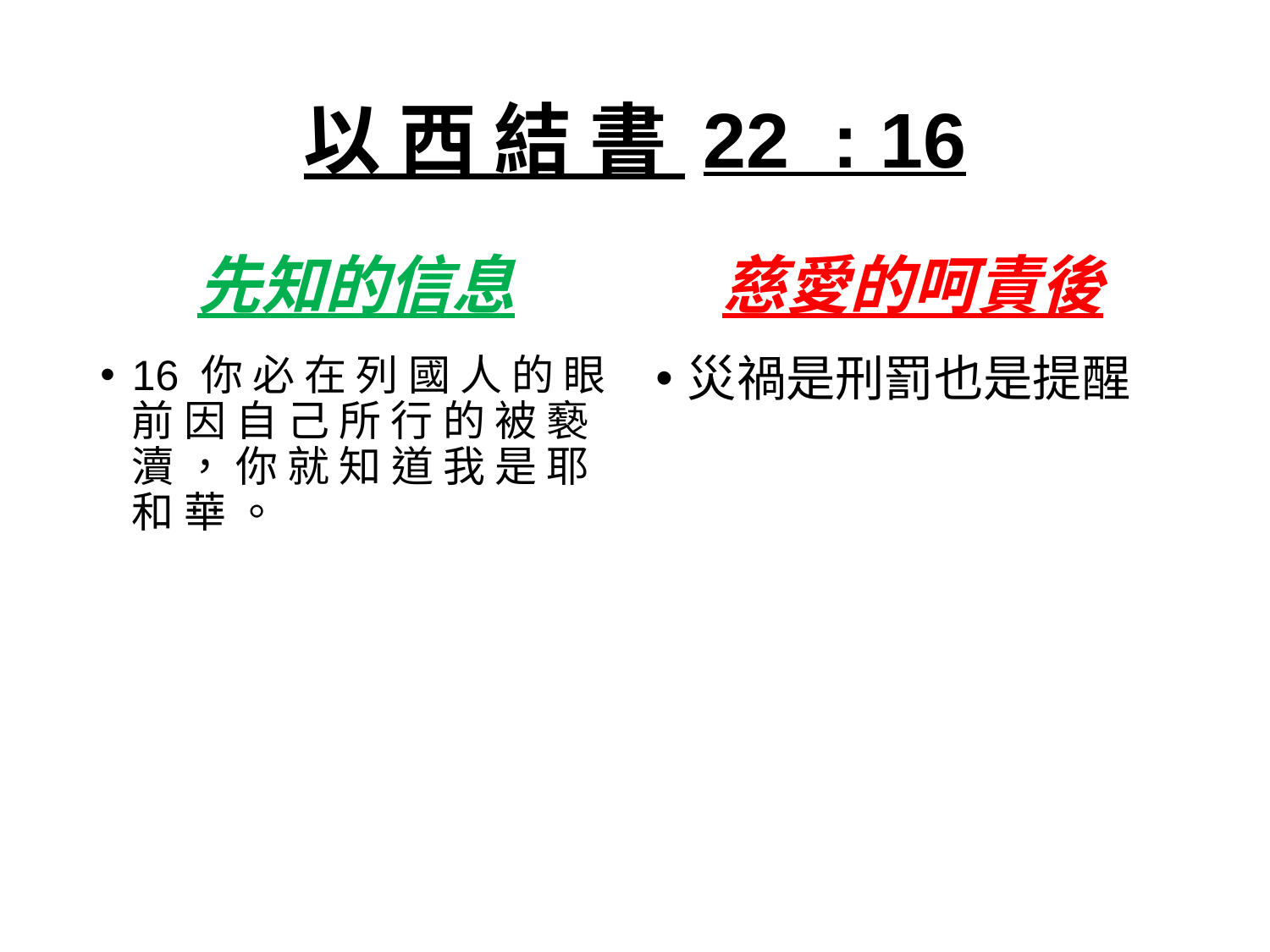

# 以 西 結 書 22  : 16
先知的信息
慈愛的呵責後
16 你 必 在 列 國 人 的 眼 前 因 自 己 所 行 的 被 褻 瀆 ， 你 就 知 道 我 是 耶 和 華 。
災禍是刑罰也是提醒